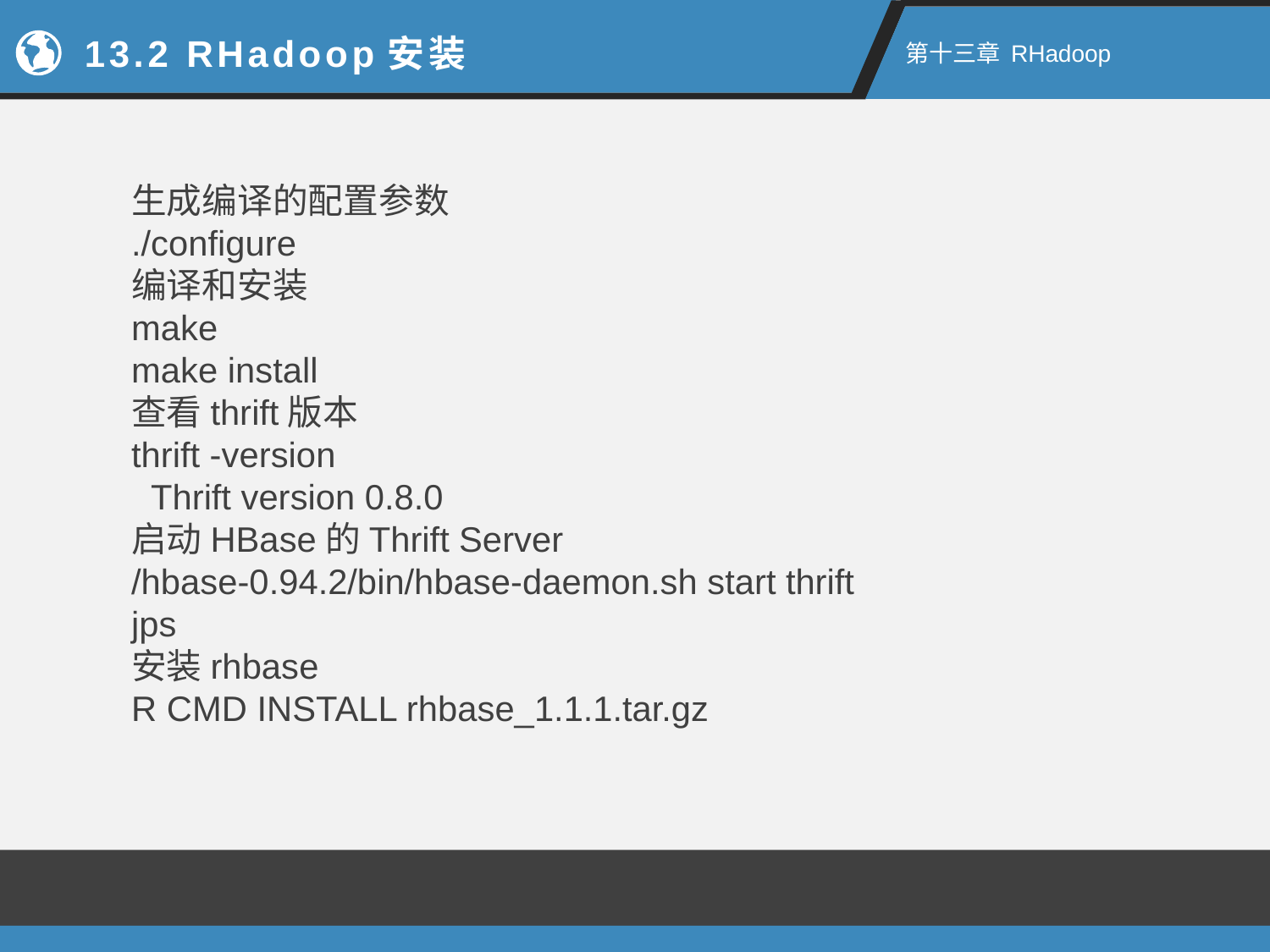

13.2 RHadoop安装

第十三章 RHadoop
生成编译的配置参数
./configure
编译和安装
make
make install
查看thrift版本
thrift -version
  Thrift version 0.8.0
启动HBase的Thrift Server
/hbase-0.94.2/bin/hbase-daemon.sh start thrift
jps
安装rhbase
R CMD INSTALL rhbase_1.1.1.tar.gz